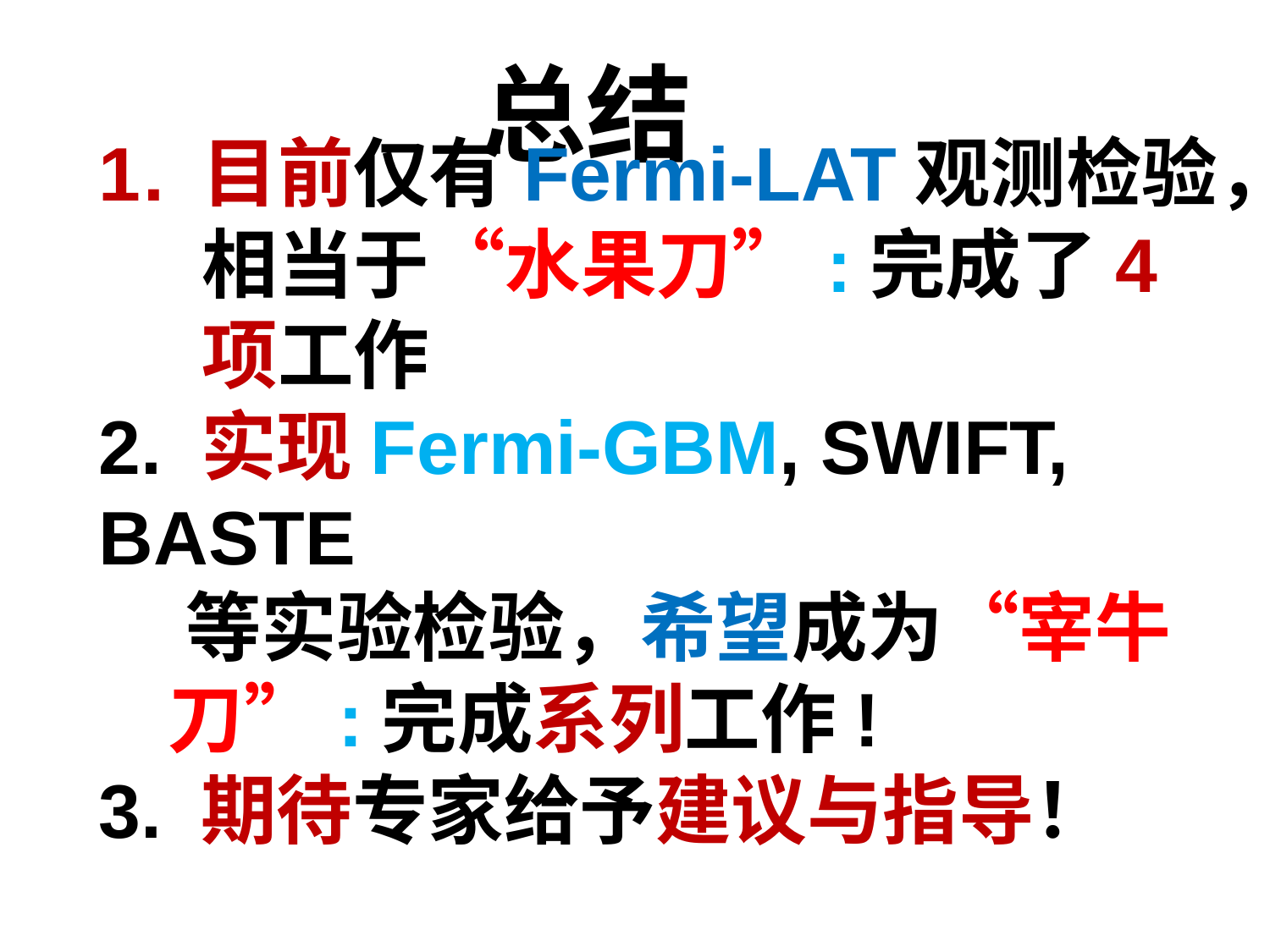

# 总结
目前仅有Fermi-LAT观测检验，相当于“水果刀”:完成了4项工作
2. 实现Fermi-GBM, SWIFT, BASTE
    等实验检验，希望成为“宰牛
   刀”:完成系列工作!
3. 期待专家给予建议与指导！